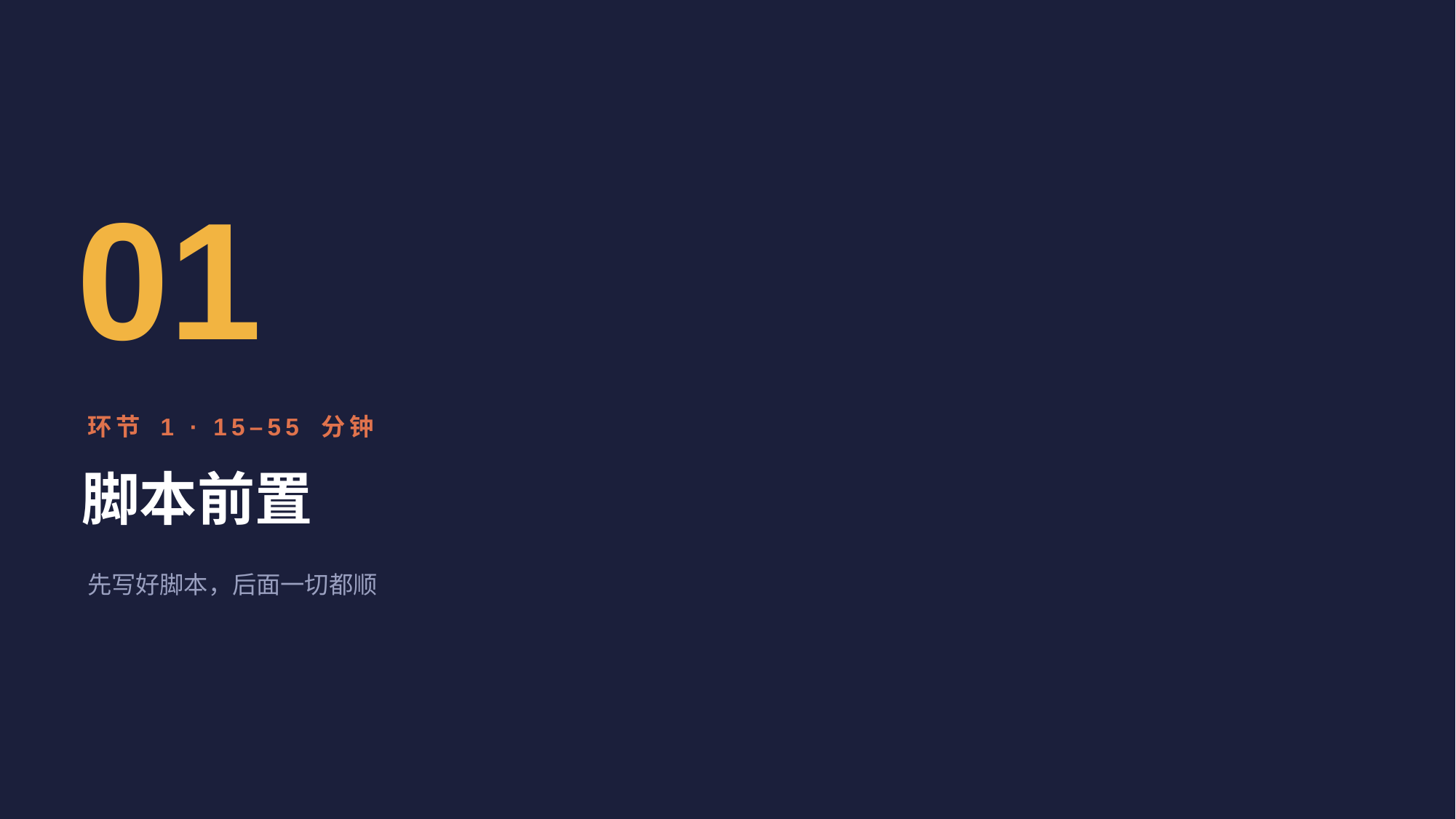

01
环节 1 · 15–55 分钟
脚本前置
先写好脚本，后面一切都顺